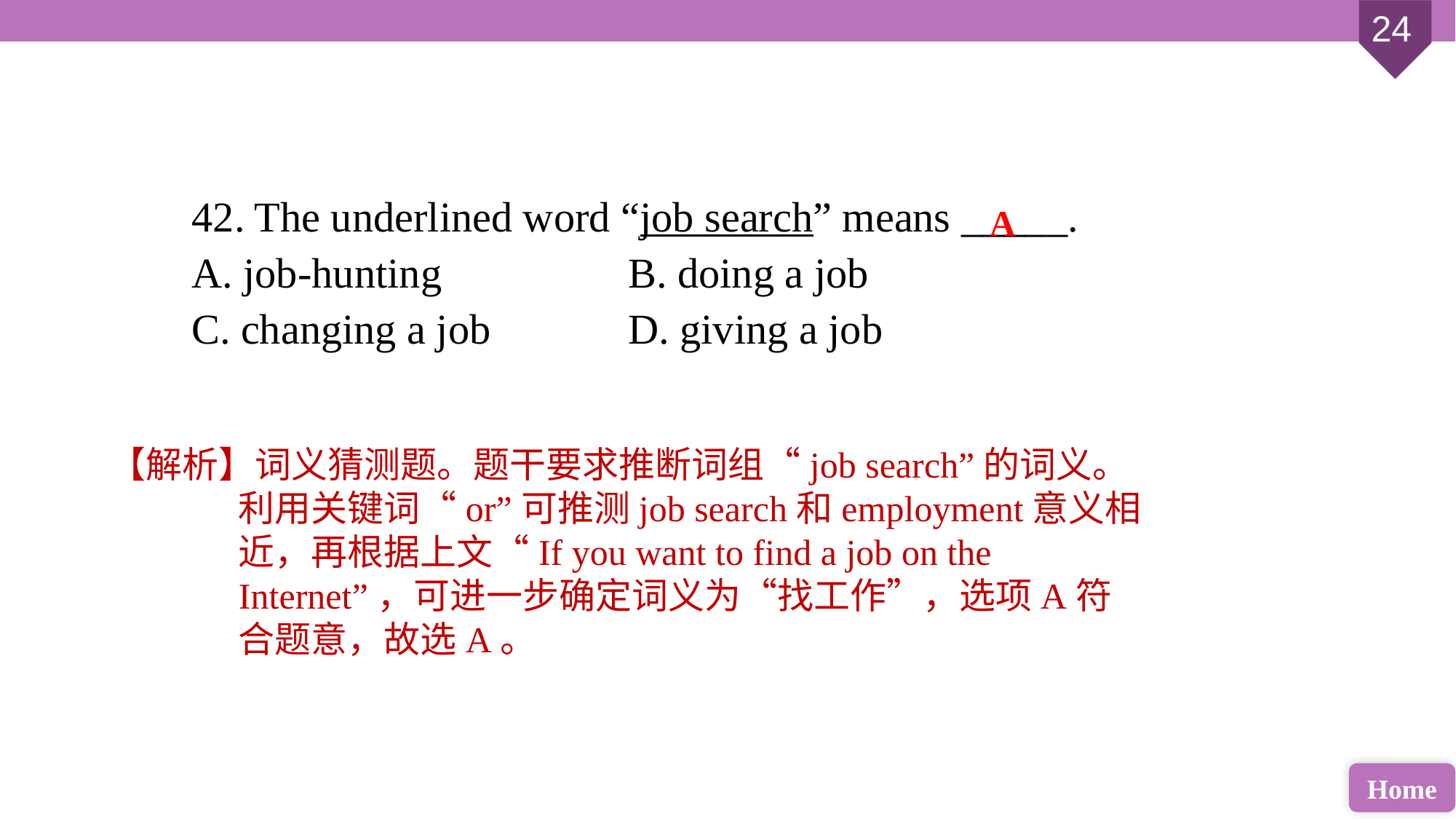

42. The underlined word “job search” means _____.
A. job-hunting 		B. doing a job
C. changing a job 		D. giving a job
A
【解析】词义猜测题。题干要求推断词组“job search”的词义。利用关键词“or”可推测job search和employment意义相近，再根据上文“If you want to find a job on the Internet”，可进一步确定词义为“找工作”，选项A符合题意，故选A。